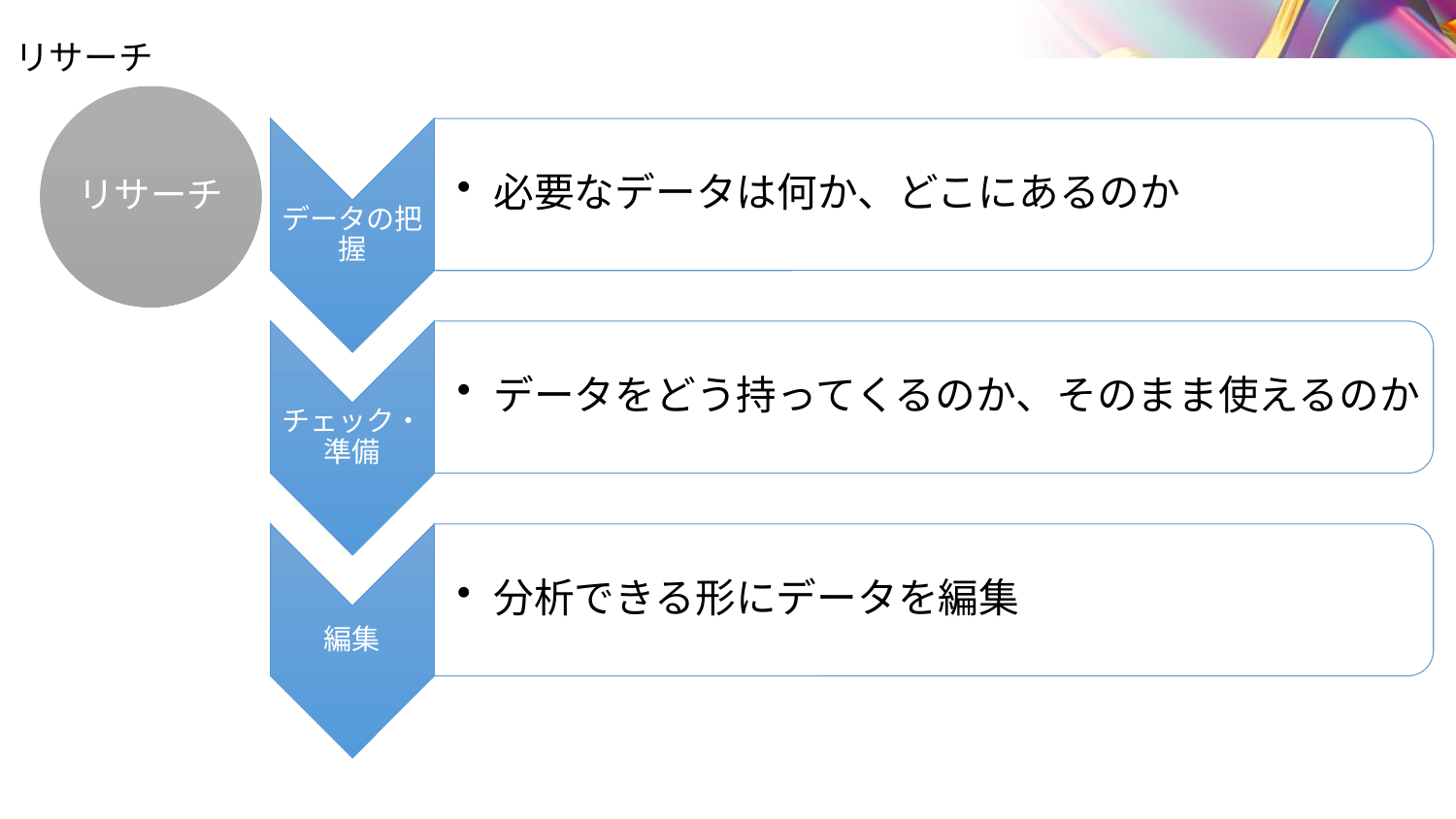

# リサーチ

リサーチ
データの把握
必要なデータは何か、どこにあるのか
チェック・準備
データをどう持ってくるのか、そのまま使えるのか
編集
分析できる形にデータを編集